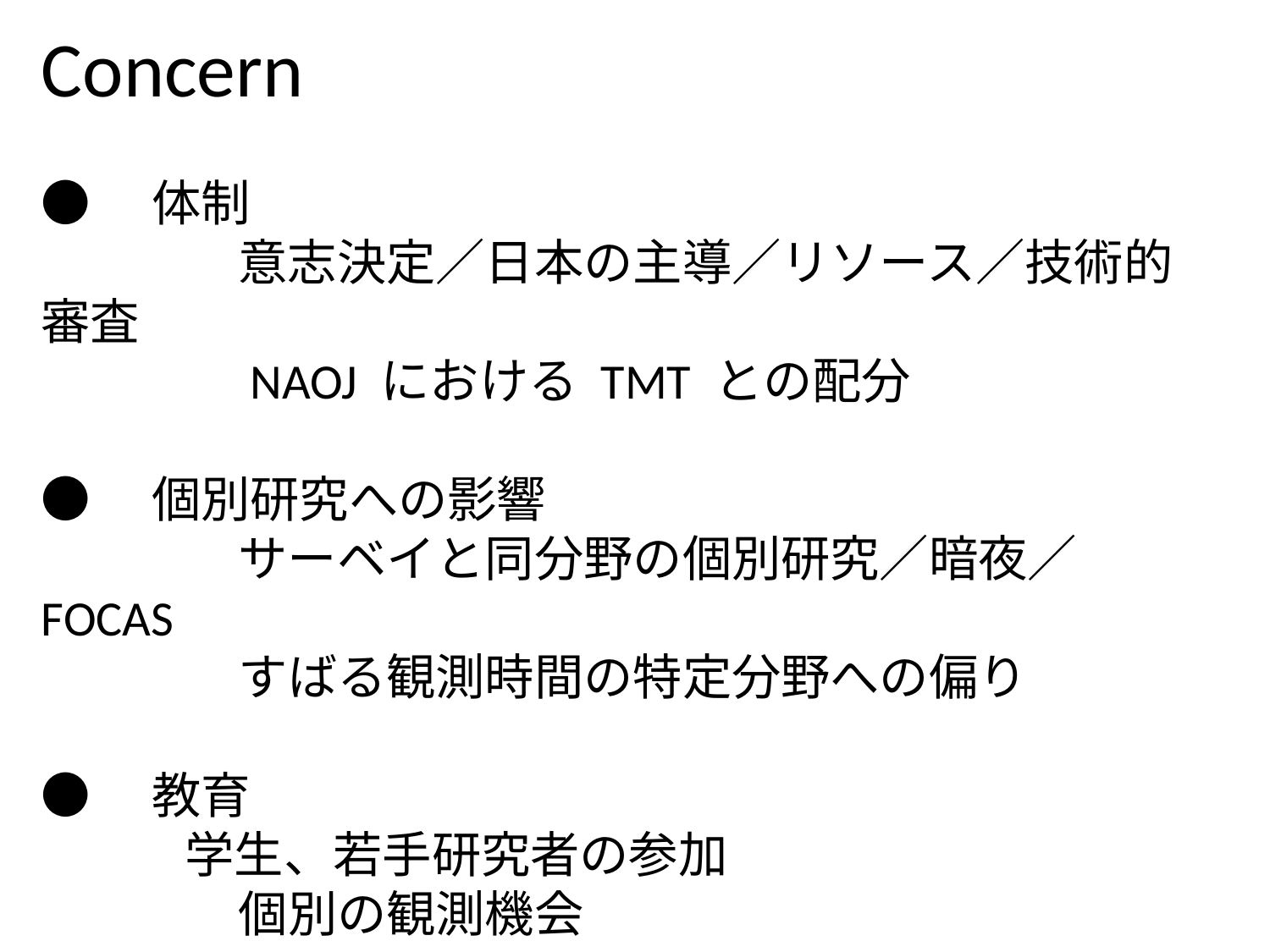

Concern

●　体制
　　　　意志決定／日本の主導／リソース／技術的審査
　　　　NAOJ における TMT との配分

●　個別研究への影響
　　　　サーベイと同分野の個別研究／暗夜／FOCAS
　　　　すばる観測時間の特定分野への偏り

●　教育
            学生、若手研究者の参加
　　　　個別の観測機会